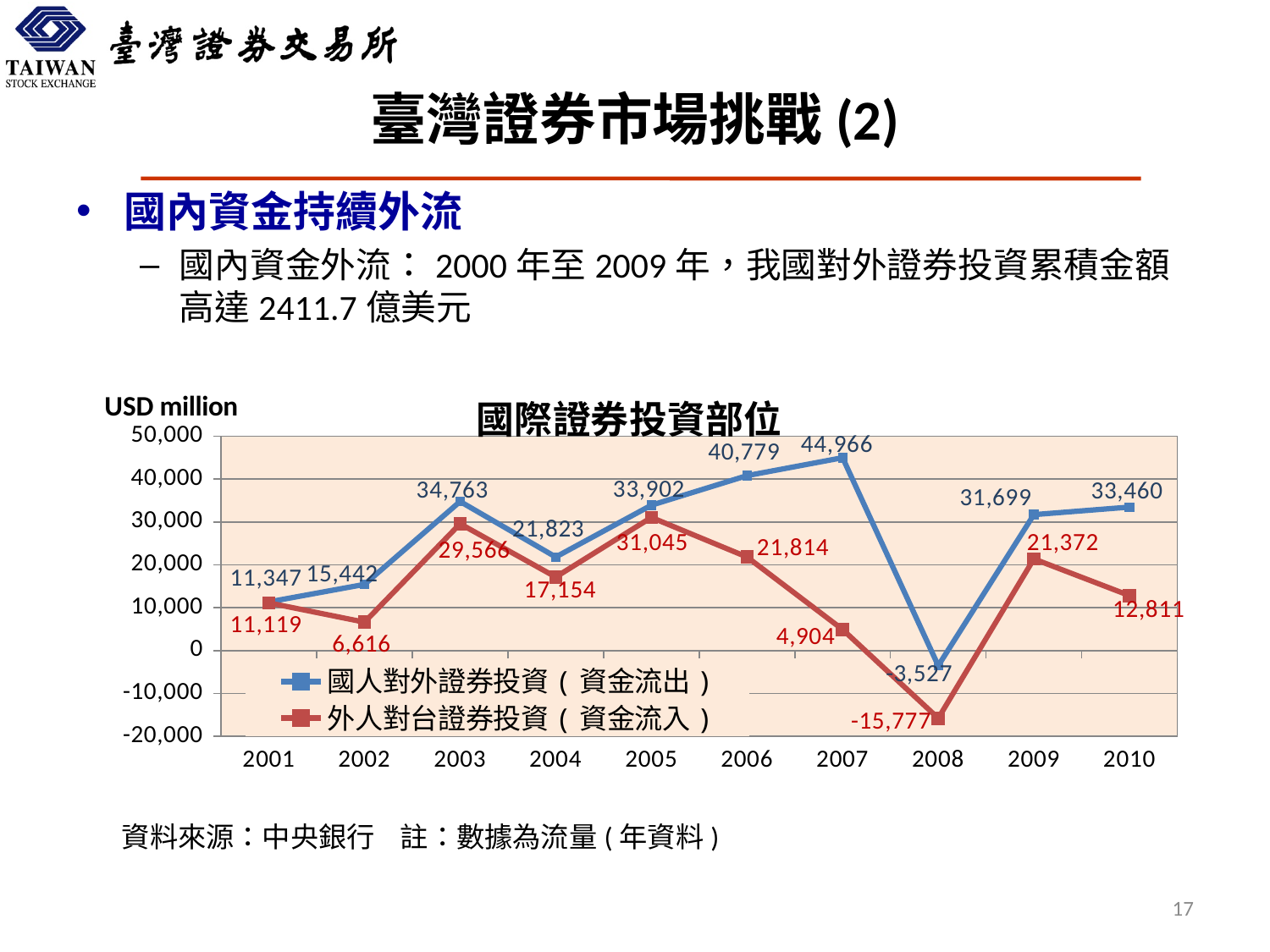

# 臺灣證券市場挑戰(2)
國內資金持續外流
國內資金外流：2000年至2009年，我國對外證券投資累積金額高達2411.7億美元

### Chart: 國際證券投資部位

| Category | 國人對外證券投資(資金流出) | 外人對台證券投資(資金流入) |
|---|---|---|
| 2001 | 11347.0 | 11119.0 |
| 2002 | 15442.0 | 6616.0 |
| 2003 | 34763.0 | 29566.0 |
| 2004 | 21823.0 | 17154.0 |
| 2005 | 33902.0 | 31045.0 |
| 2006 | 40779.0 | 21814.0 |
| 2007 | 44966.0 | 4904.0 |
| 2008 | -3527.0 | -15777.0 |
| 2009 | 31699.0 | 21372.0 |
| 2010 | 33460.0 | 12811.0 |
資料來源：中央銀行    註：數據為流量(年資料)
17